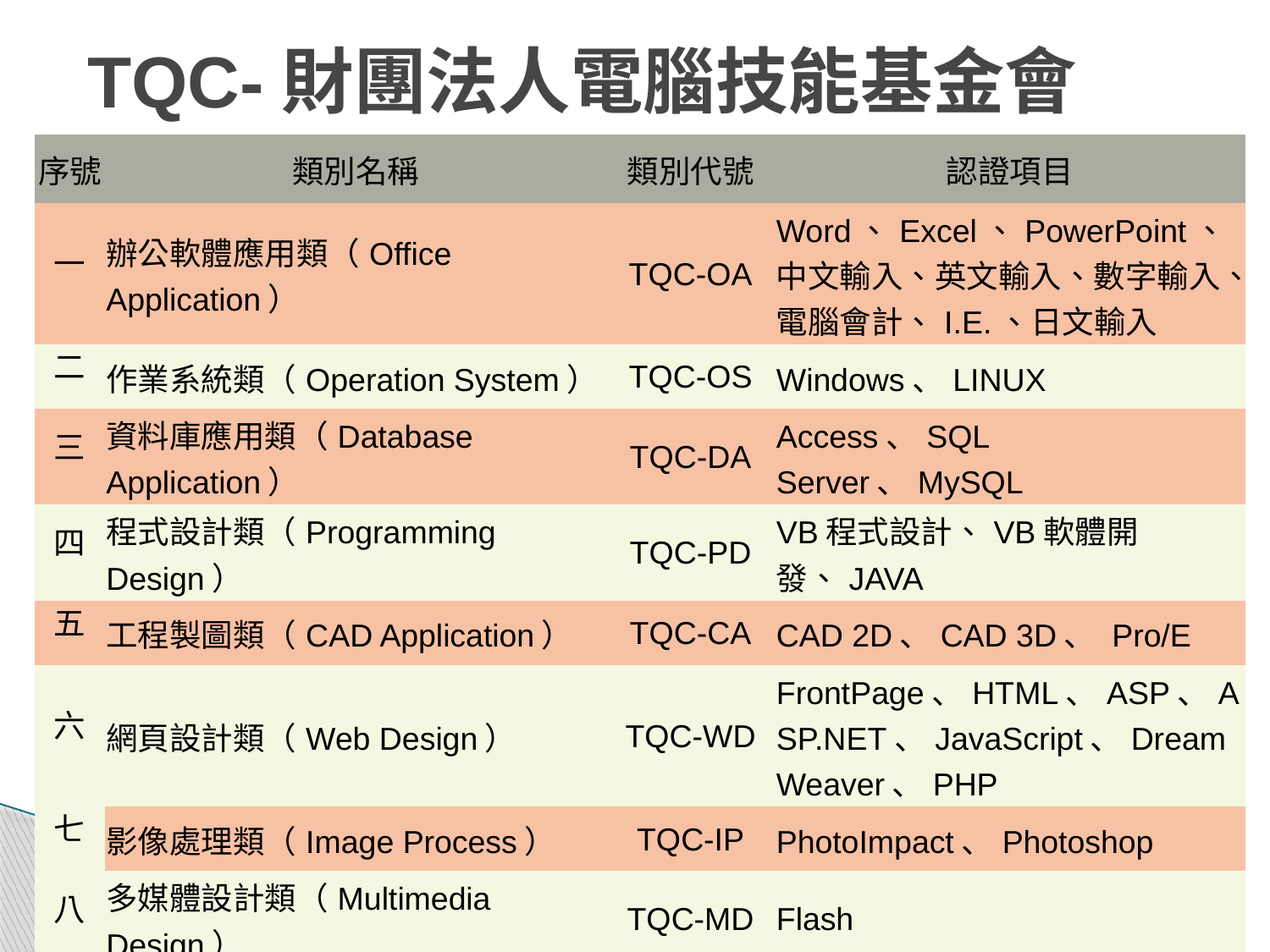

# TQC-財團法人電腦技能基金會
| 序號 | 類別名稱 | 類別代號 | 認證項目 |
| --- | --- | --- | --- |
| 一 | 辦公軟體應用類（Office Application） | TQC-OA | Word、Excel、PowerPoint、中文輸入、英文輸入、數字輸入、電腦會計、I.E.、日文輸入 |
| 二 | 作業系統類（Operation System） | TQC-OS | Windows、LINUX |
| 三 | 資料庫應用類（Database Application） | TQC-DA | Access、SQL Server、MySQL |
| 四 | 程式設計類（Programming Design） | TQC-PD | VB程式設計、VB軟體開發、JAVA |
| 五 | 工程製圖類（CAD Application） | TQC-CA | CAD 2D、CAD 3D、 Pro/E |
| 六 | 網頁設計類（Web Design） | TQC-WD | FrontPage、HTML、ASP、ASP.NET、JavaScript、DreamWeaver、PHP |
| 七 | 影像處理類（Image Process） | TQC-IP | PhotoImpact、Photoshop |
| 八 | 多媒體設計類（Multimedia Design） | TQC-MD | Flash |
| 九 | 專業知識類（Domain Knownow） | TQC-DK | 電子商務概論 、初級會計、專案管理概論 |